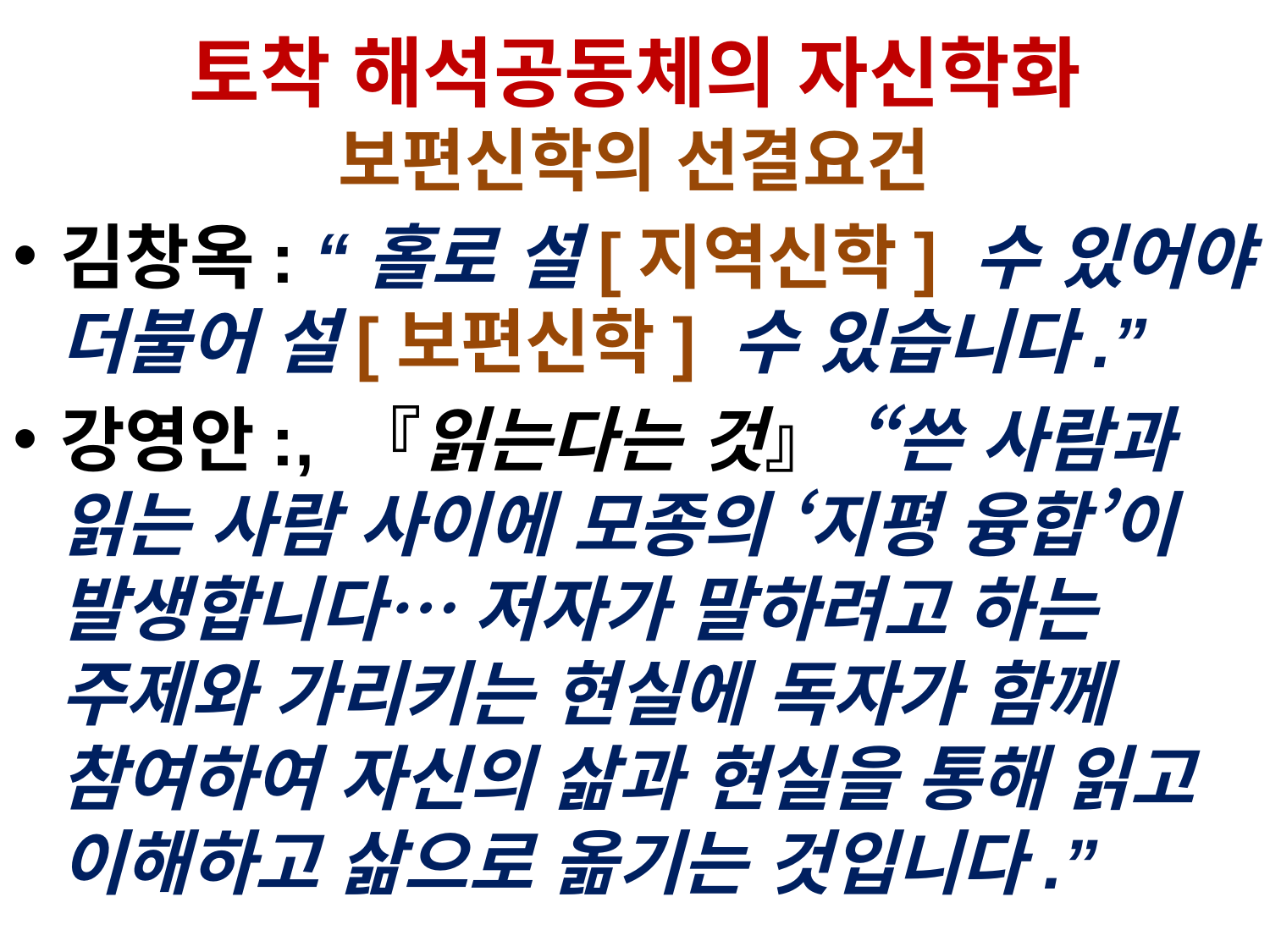

# 토착 해석공동체의 자신학화 보편신학의 선결요건
김창옥: “홀로 설[지역신학] 수 있어야 더불어 설[보편신학] 수 있습니다.”
강영안:, 『읽는다는 것』 “쓴 사람과 읽는 사람 사이에 모종의 ‘지평 융합’이 발생합니다… 저자가 말하려고 하는 주제와 가리키는 현실에 독자가 함께 참여하여 자신의 삶과 현실을 통해 읽고 이해하고 삶으로 옮기는 것입니다.”